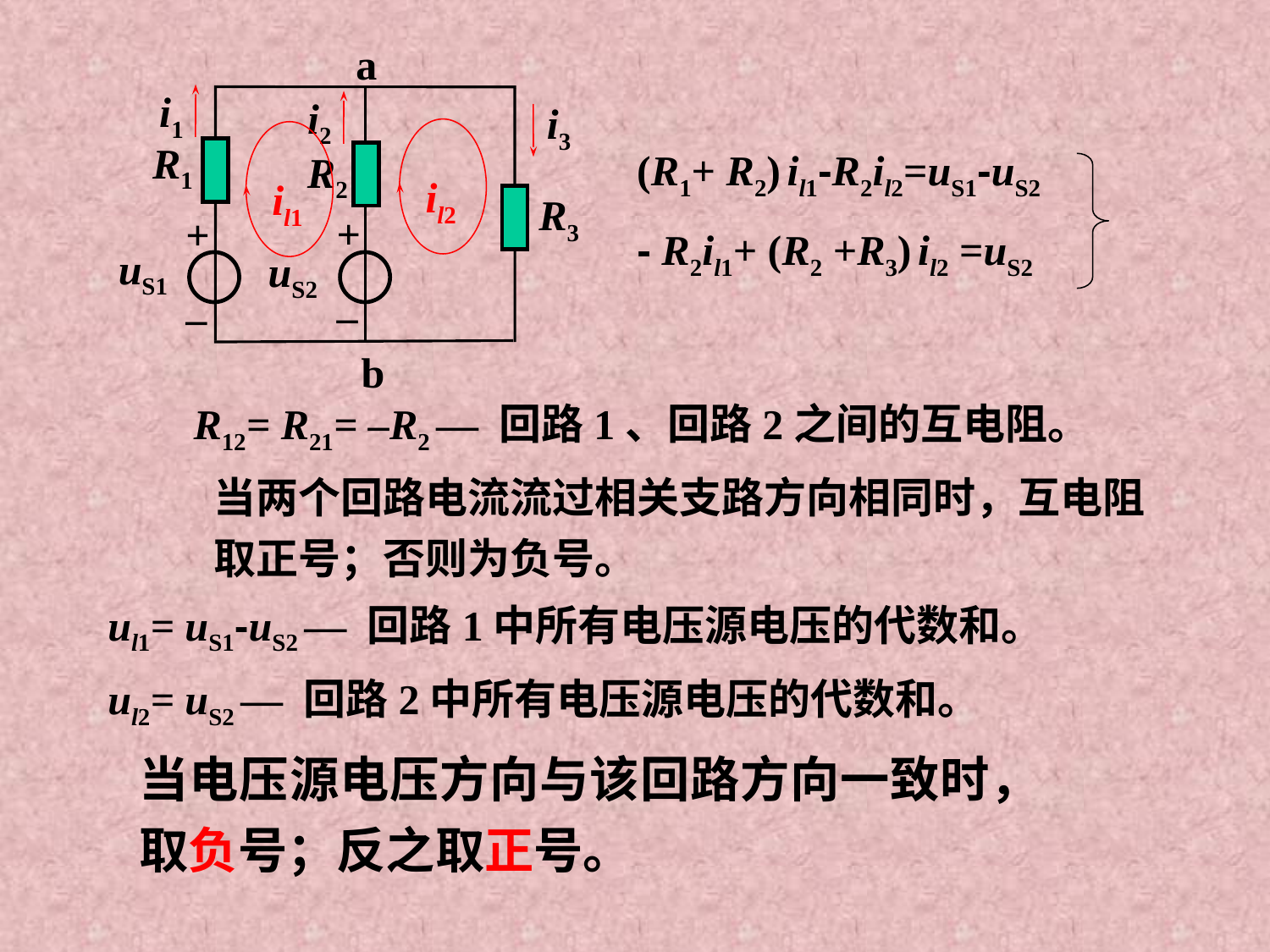

a

R1

R2

R3

+
+

–
–
b

uS1
uS2
i1

i2

i3

il2

il1

(R1+ R2) il1-R2il2=uS1-uS2

- R2il1+ (R2 +R3) il2 =uS2
R12= R21= –R2 — 回路1、回路2之间的互电阻。
当两个回路电流流过相关支路方向相同时，互电阻取正号；否则为负号。
ul1= uS1-uS2 — 回路1中所有电压源电压的代数和。
ul2= uS2 — 回路2中所有电压源电压的代数和。
当电压源电压方向与该回路方向一致时，取负号；反之取正号。